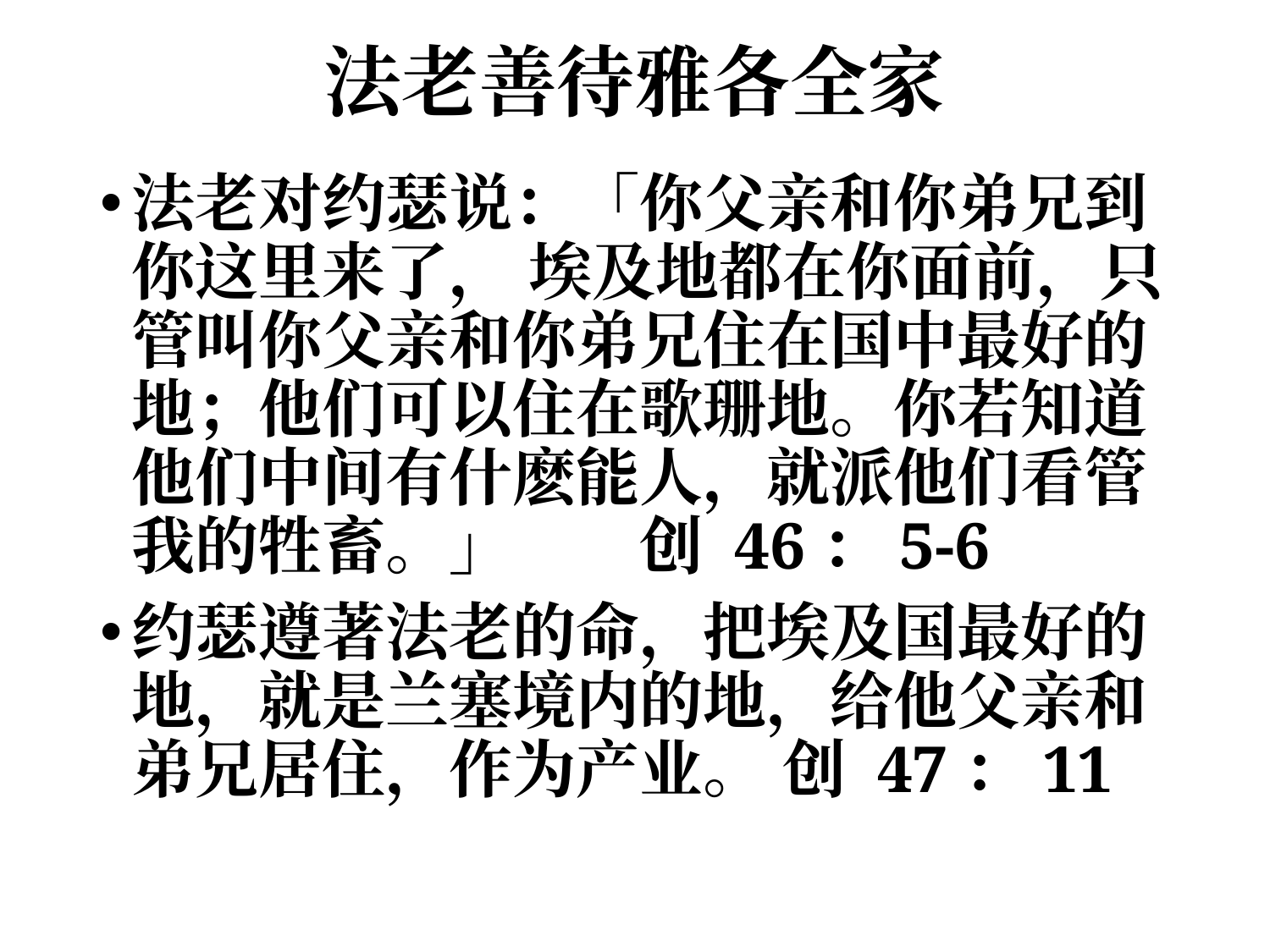

# 法老善待雅各全家
法老对约瑟说：「你父亲和你弟兄到你这里来了， 埃及地都在你面前，只管叫你父亲和你弟兄住在国中最好的地；他们可以住在歌珊地。你若知道他们中间有什麽能人，就派他们看管我的牲畜。」 	创 46：5-6
约瑟遵著法老的命，把埃及国最好的地，就是兰塞境内的地，给他父亲和弟兄居住，作为产业。 创 47：11